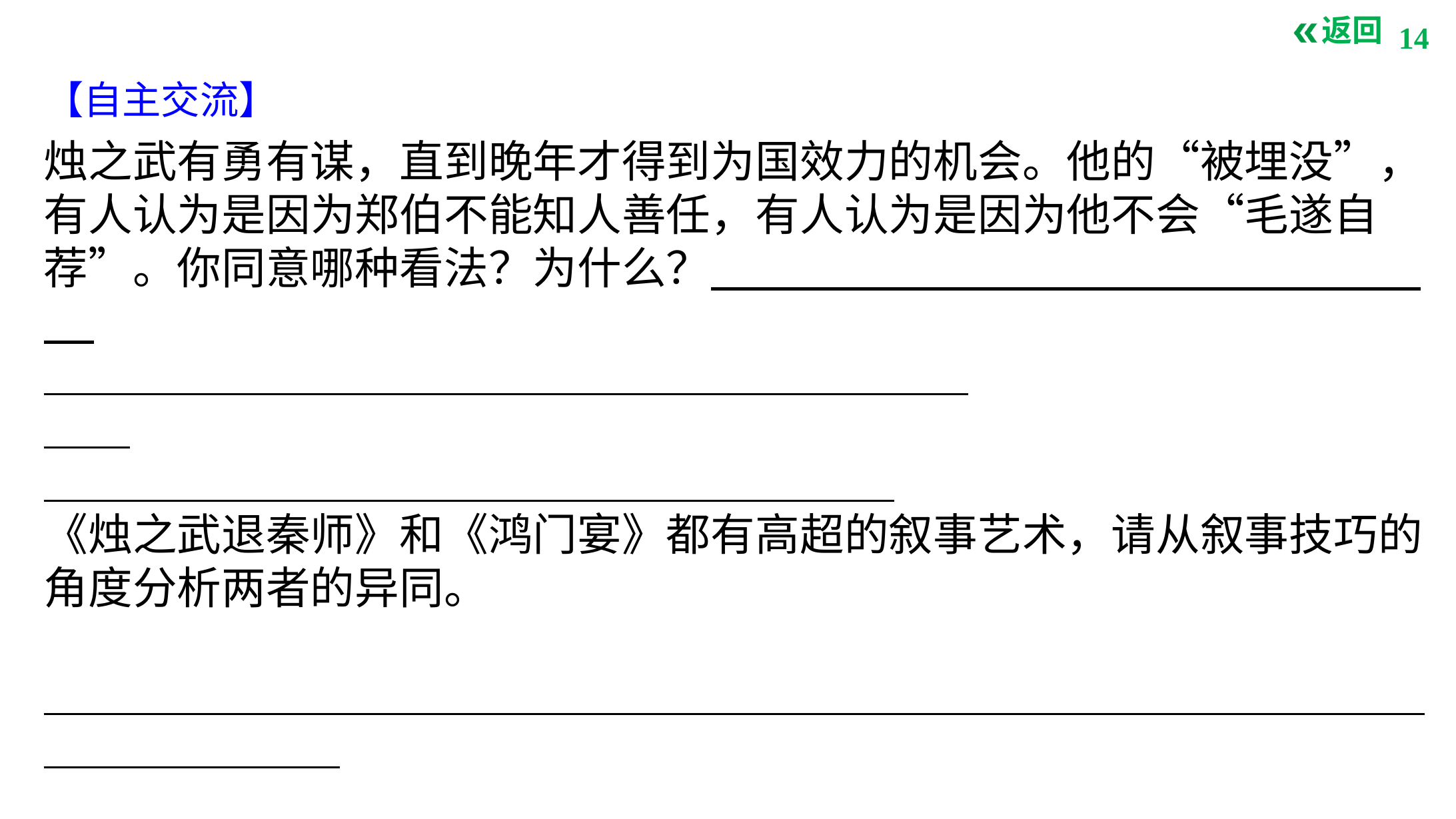

【自主交流】
烛之武有勇有谋，直到晚年才得到为国效力的机会。他的“被埋没”，有人认为是因为郑伯不能知人善任，有人认为是因为他不会“毛遂自荐”。你同意哪种看法？为什么？
                                                                     《烛之武退秦师》和《鸿门宴》都有高超的叙事艺术，请从叙事技巧的角度分析两者的异同。